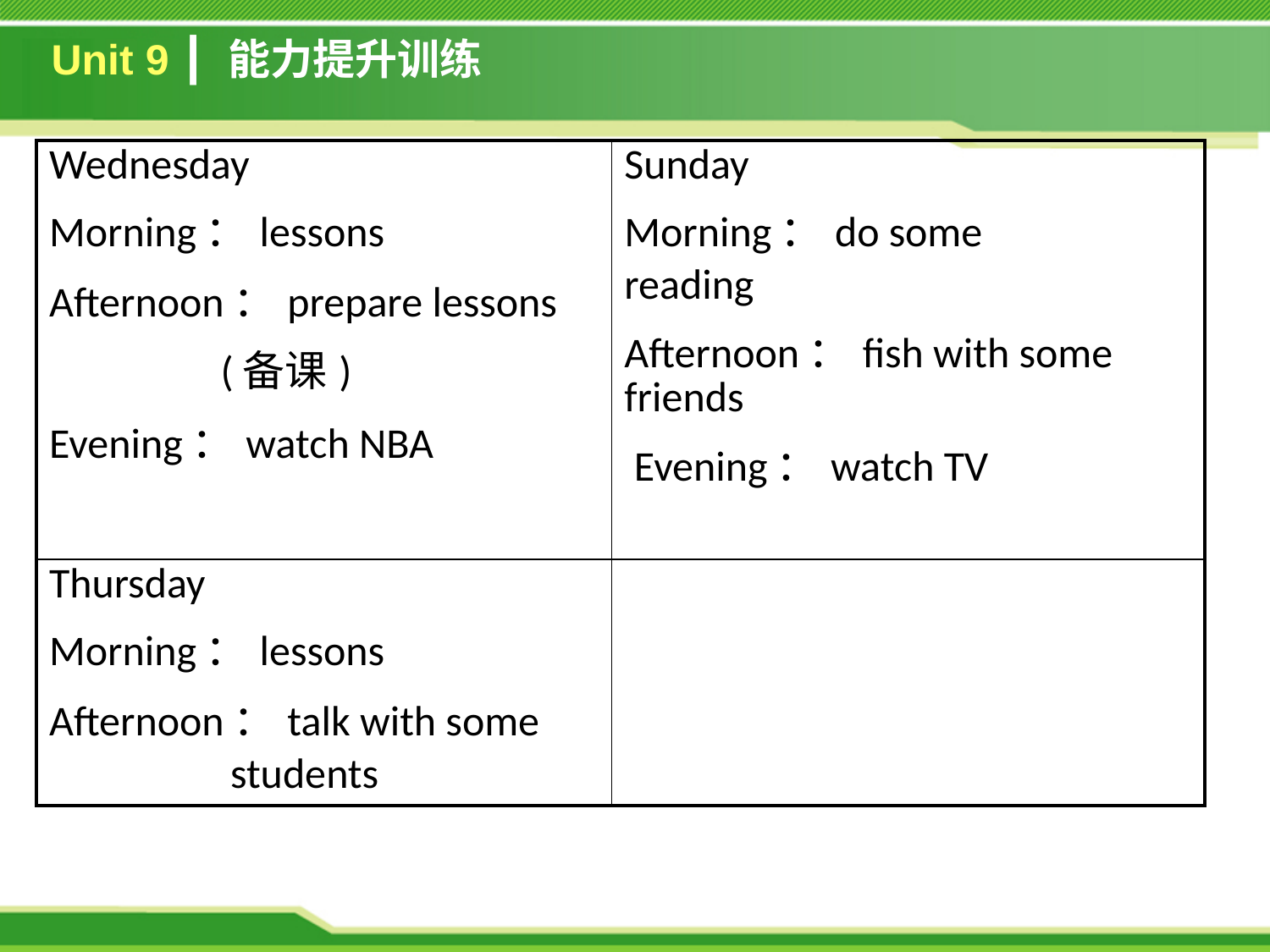

Unit 9 ┃ 能力提升训练
| Wednesday Morning：lessons Afternoon：prepare lessons (备课) Evening：watch NBA | Sunday Morning：do some reading Afternoon：fish with some friends Evening：watch TV |
| --- | --- |
| Thursday Morning：lessons Afternoon：talk with some students |  |